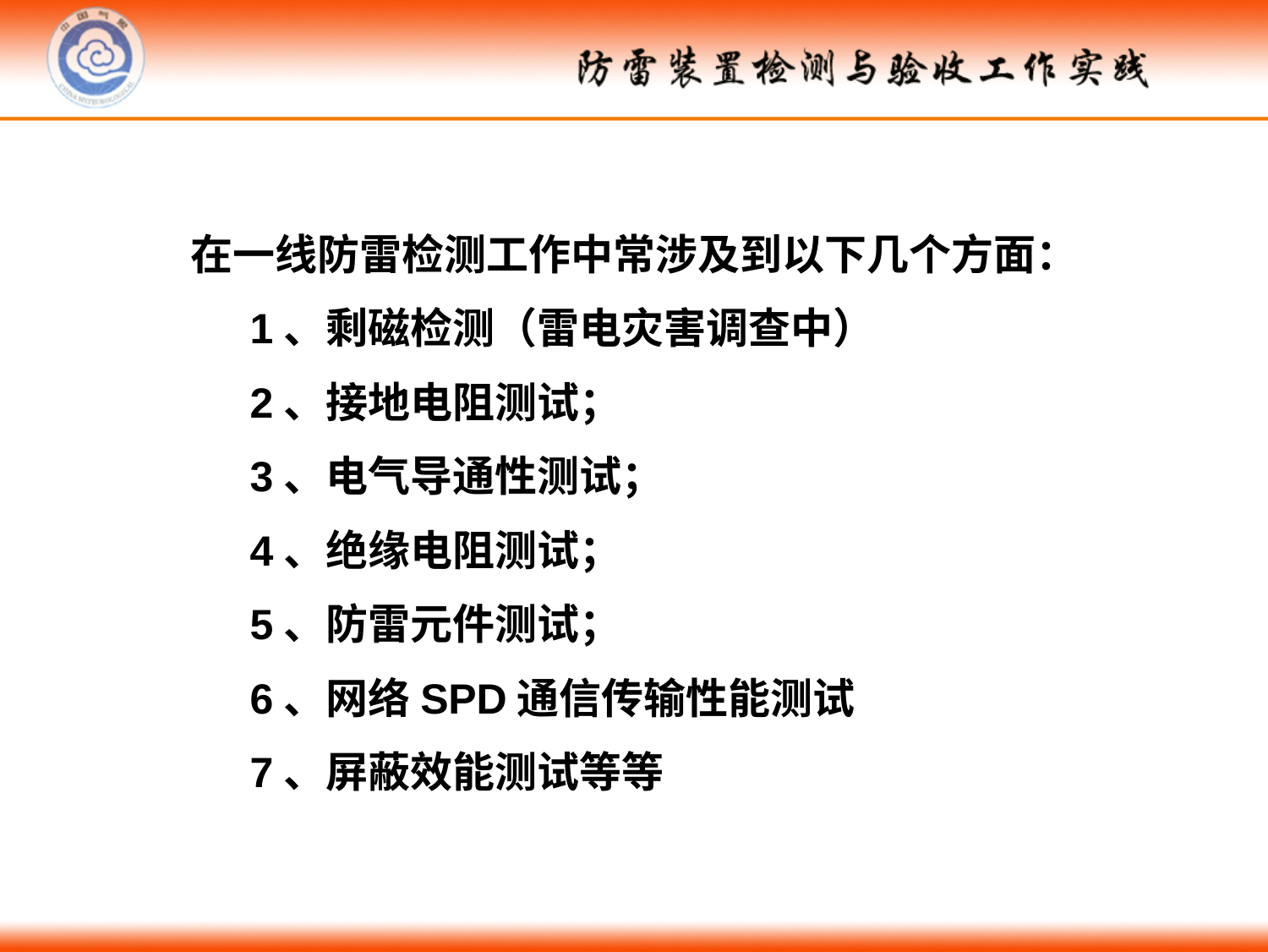

在一线防雷检测工作中常涉及到以下几个方面：
     1、剩磁检测（雷电灾害调查中）
     2、接地电阻测试；
     3、电气导通性测试；
     4、绝缘电阻测试；
     5、防雷元件测试；
     6、网络SPD通信传输性能测试
     7、屏蔽效能测试等等